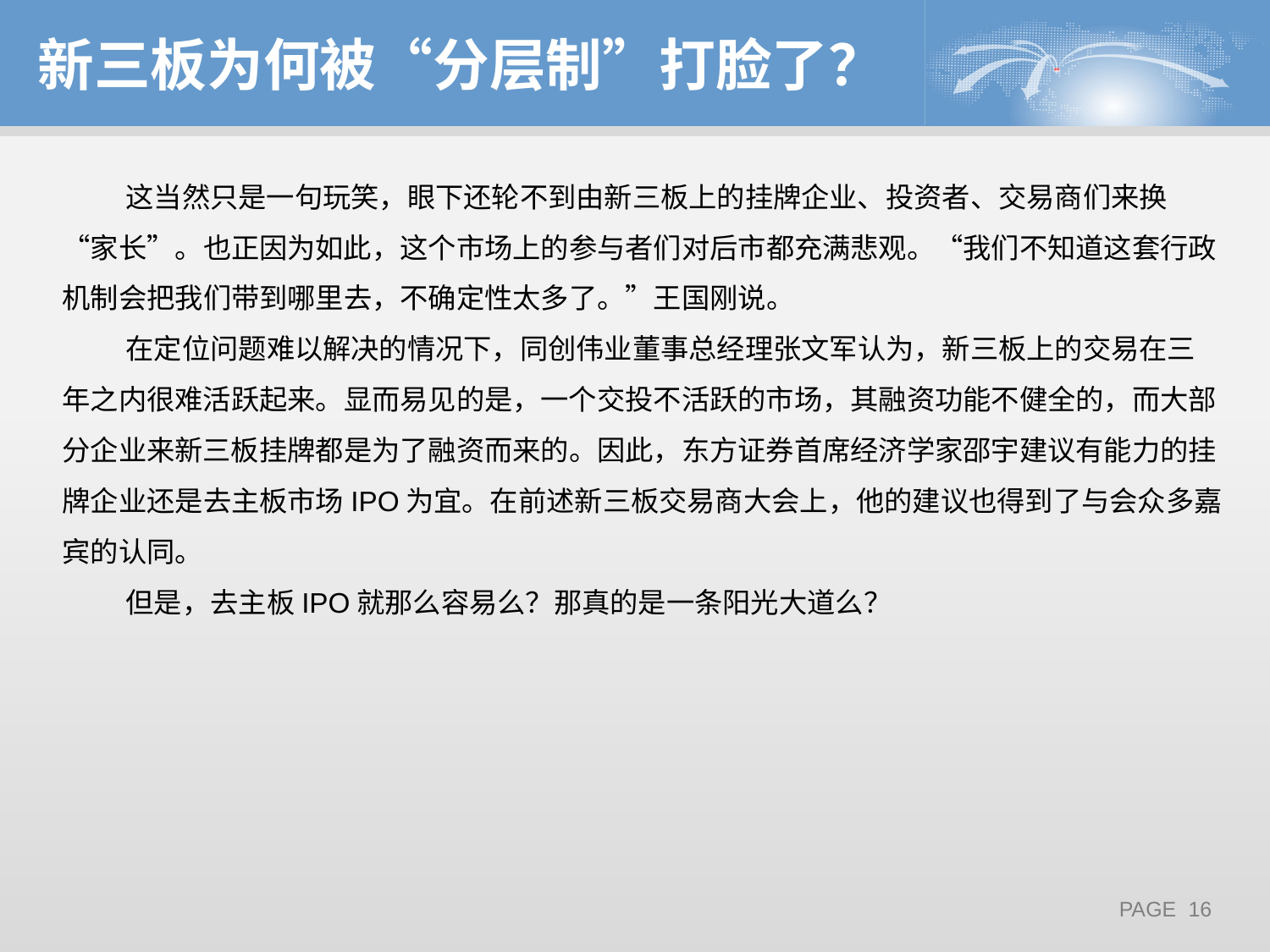

新三板为何被“分层制”打脸了？
这当然只是一句玩笑，眼下还轮不到由新三板上的挂牌企业、投资者、交易商们来换“家长”。也正因为如此，这个市场上的参与者们对后市都充满悲观。“我们不知道这套行政机制会把我们带到哪里去，不确定性太多了。”王国刚说。
在定位问题难以解决的情况下，同创伟业董事总经理张文军认为，新三板上的交易在三年之内很难活跃起来。显而易见的是，一个交投不活跃的市场，其融资功能不健全的，而大部分企业来新三板挂牌都是为了融资而来的。因此，东方证券首席经济学家邵宇建议有能力的挂牌企业还是去主板市场IPO为宜。在前述新三板交易商大会上，他的建议也得到了与会众多嘉宾的认同。
但是，去主板IPO就那么容易么？那真的是一条阳光大道么？